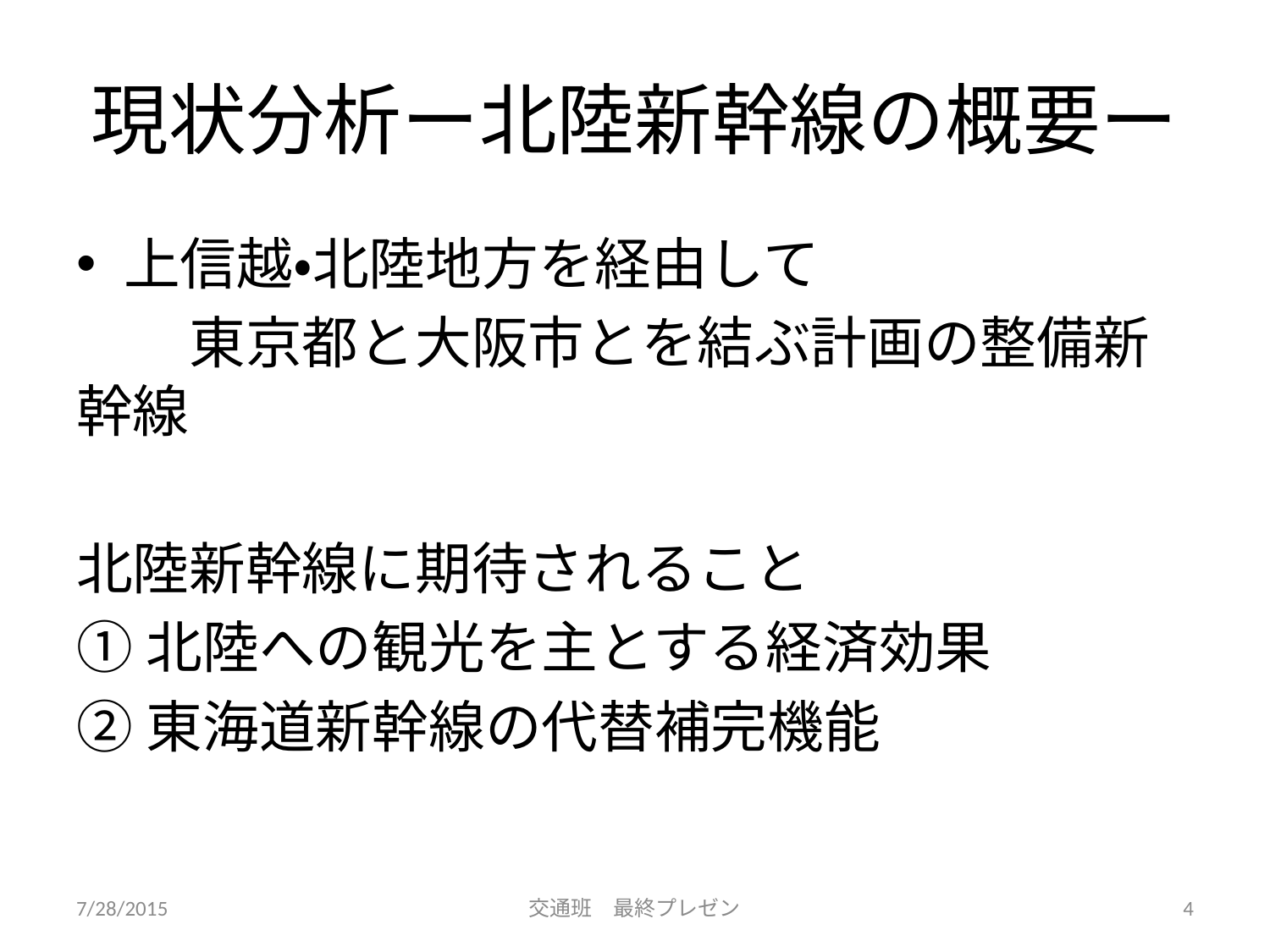

# 現状分析ー北陸新幹線の概要ー
上信越・北陸地方を経由して
　　東京都と大阪市とを結ぶ計画の整備新幹線

北陸新幹線に期待されること
①北陸への観光を主とする経済効果
②東海道新幹線の代替補完機能

7/28/2015
交通班　最終プレゼン
4